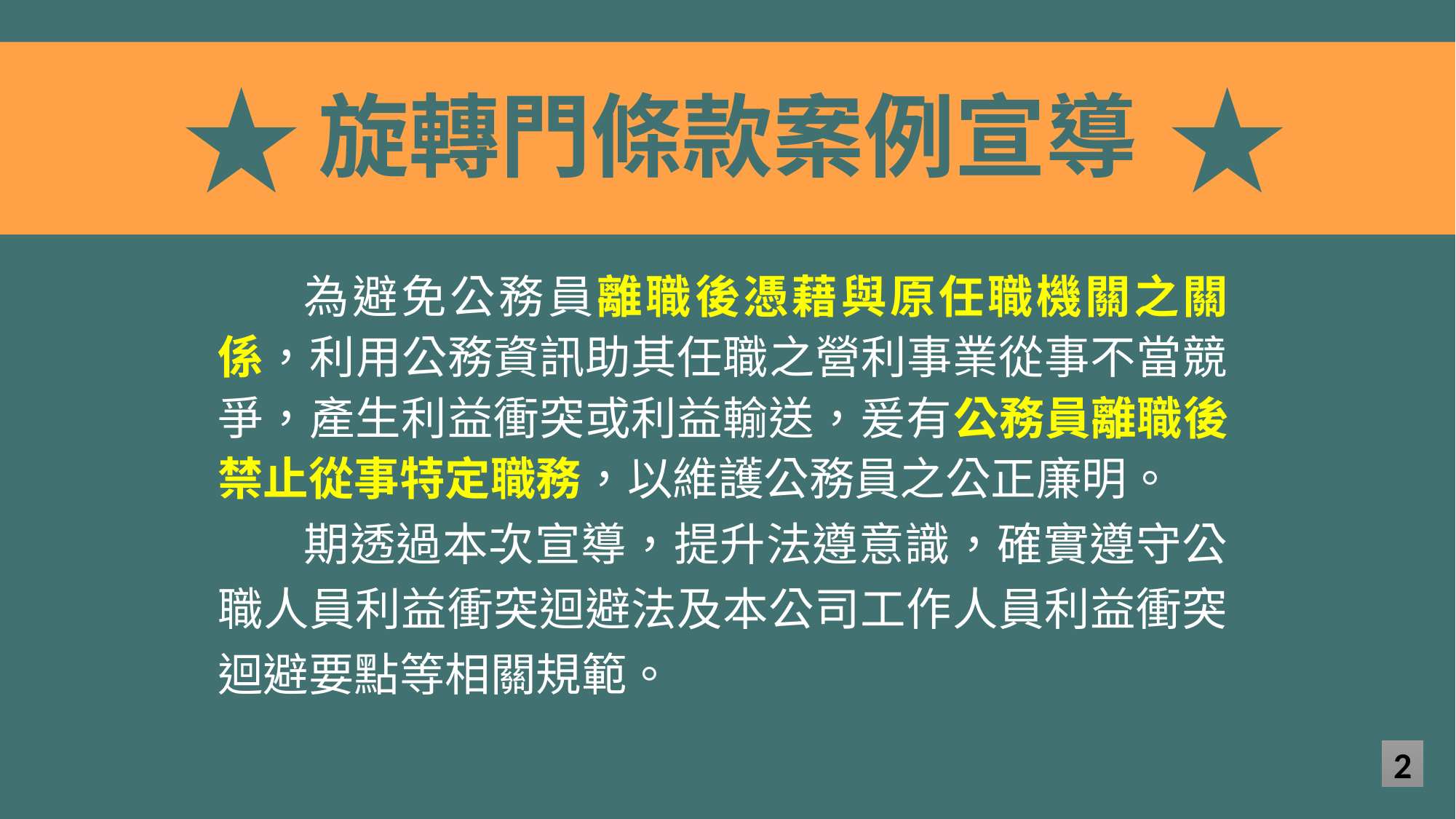

★
★
旋轉門條款案例宣導
為避免公務員離職後憑藉與原任職機關之關係，利用公務資訊助其任職之營利事業從事不當競爭，產生利益衝突或利益輸送，爰有公務員離職後禁止從事特定職務，以維護公務員之公正廉明。
期透過本次宣導，提升法遵意識，確實遵守公職人員利益衝突迴避法及本公司工作人員利益衝突迴避要點等相關規範。
2